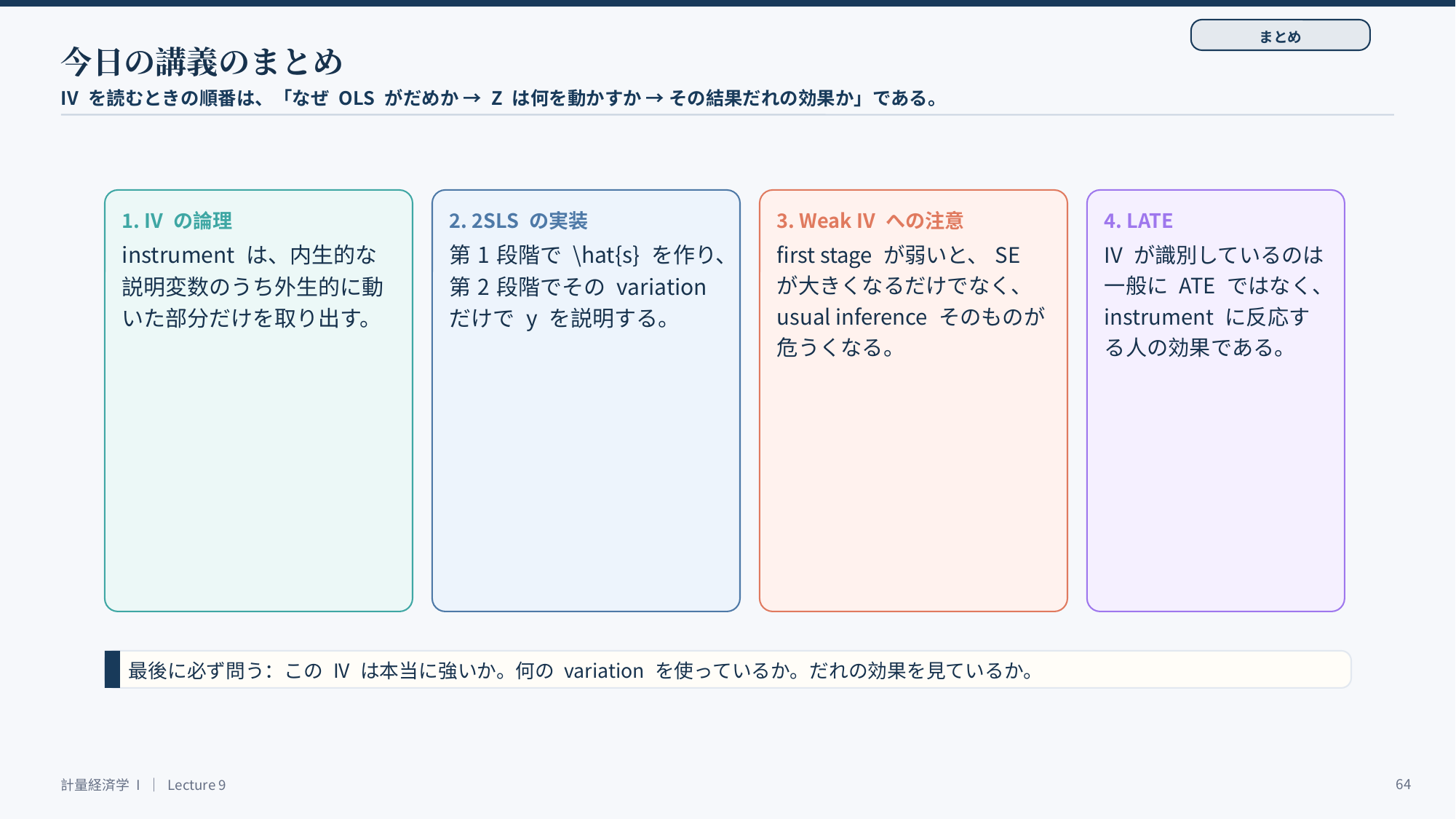

まとめ
今日の講義のまとめ
IV を読むときの順番は、「なぜ OLS がだめか → Z は何を動かすか → その結果だれの効果か」である。

1. IV の論理
2. 2SLS の実装
3. Weak IV への注意
4. LATE
instrument は、内生的な説明変数のうち外生的に動いた部分だけを取り出す。
第1段階で \hat{s} を作り、第2段階でその variation だけで y を説明する。
first stage が弱いと、SE が大きくなるだけでなく、usual inference そのものが危うくなる。
IV が識別しているのは一般に ATE ではなく、instrument に反応する人の効果である。

最後に必ず問う：この IV は本当に強いか。何の variation を使っているか。だれの効果を見ているか。
64
計量経済学 I ｜ Lecture 9